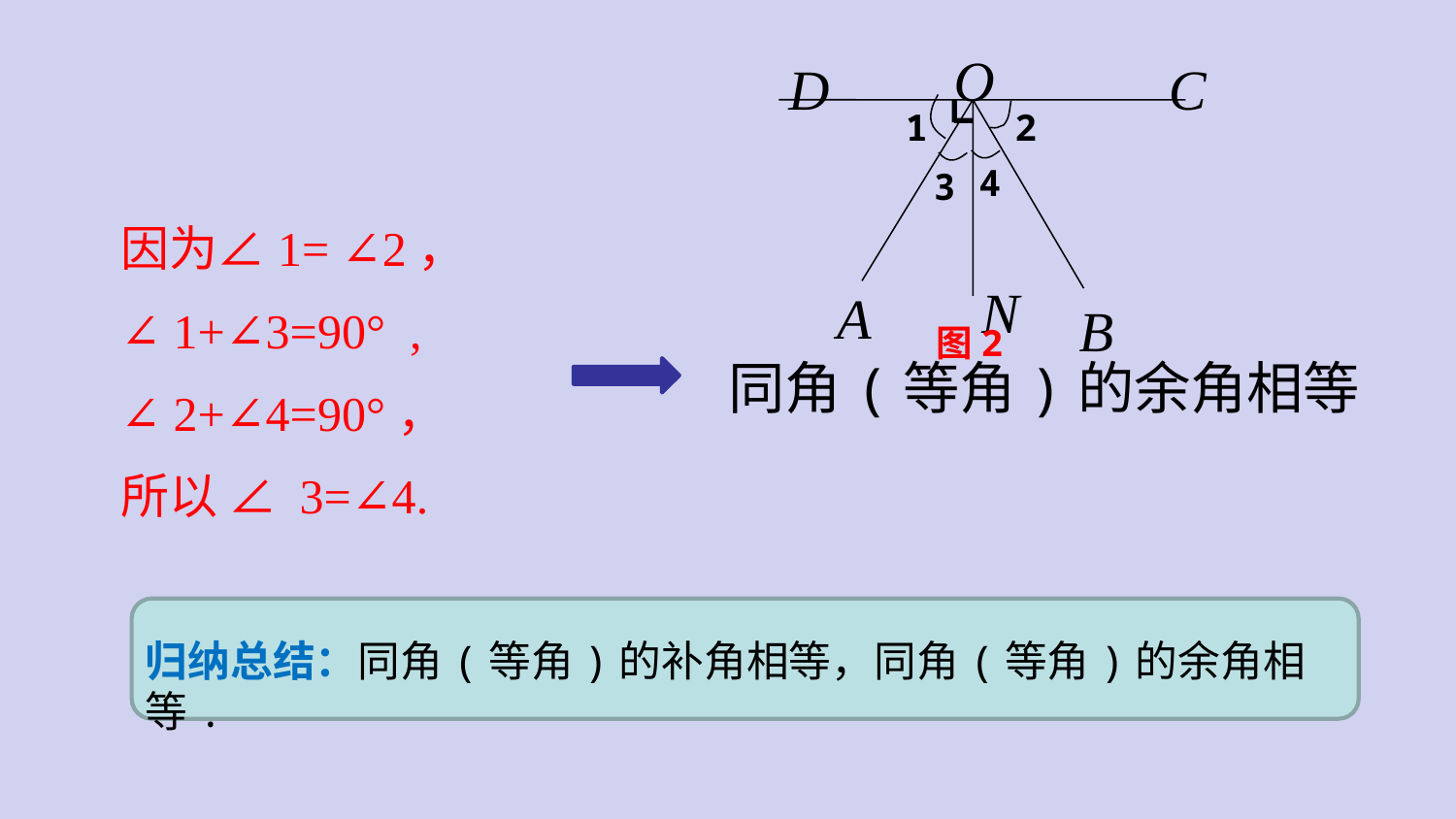

O

D
C

 2

1
4
3
A
B

N
图2
因为∠1= ∠2，
∠ 1+∠3=90°  ,
∠ 2+∠4=90°，
所以 ∠ 3=∠4.

同角(等角)的余角相等

归纳总结：同角(等角)的补角相等，同角(等角)的余角相等.